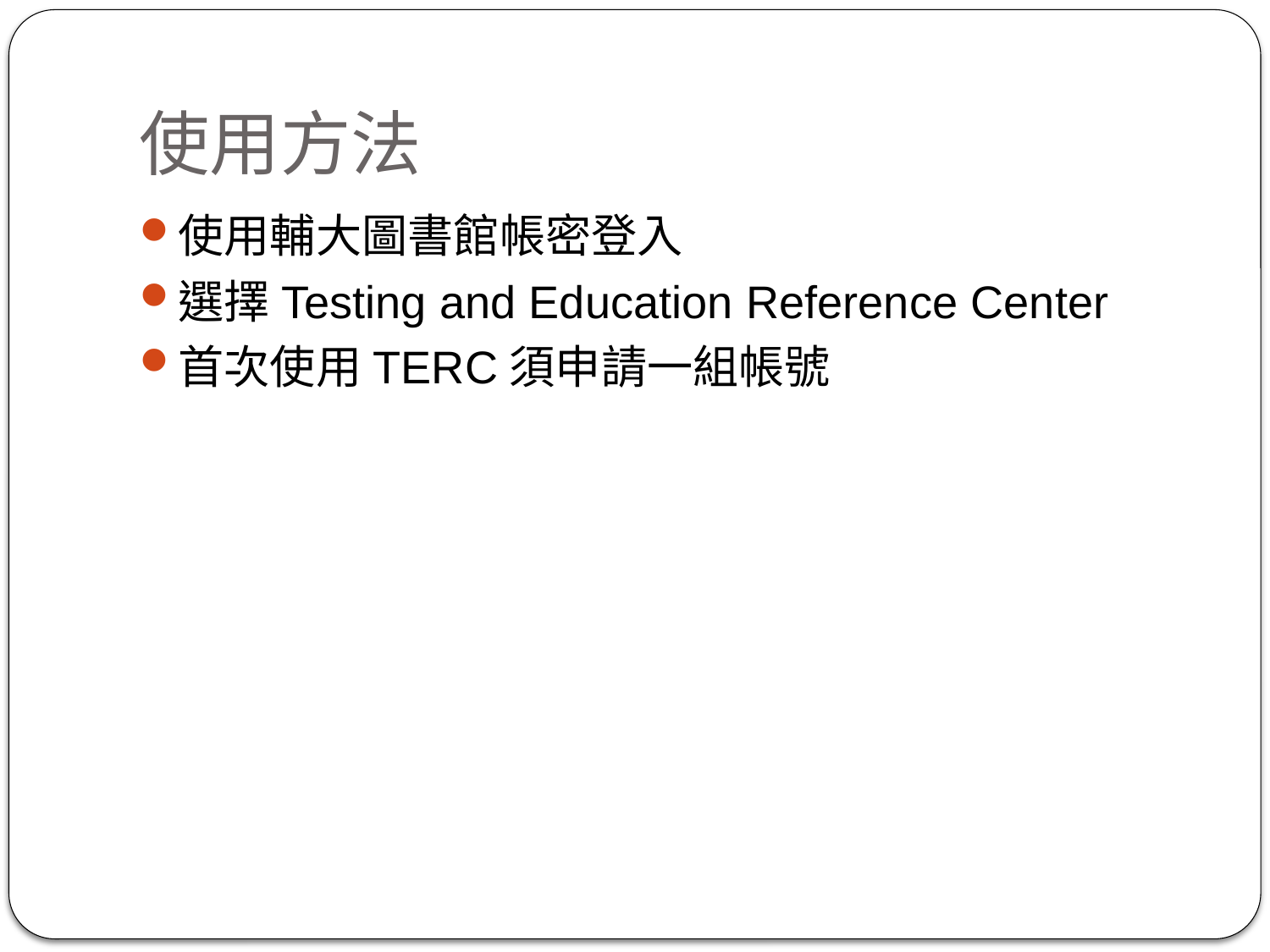

# 使用方法
使用輔大圖書館帳密登入
選擇Testing and Education Reference Center
首次使用TERC須申請一組帳號